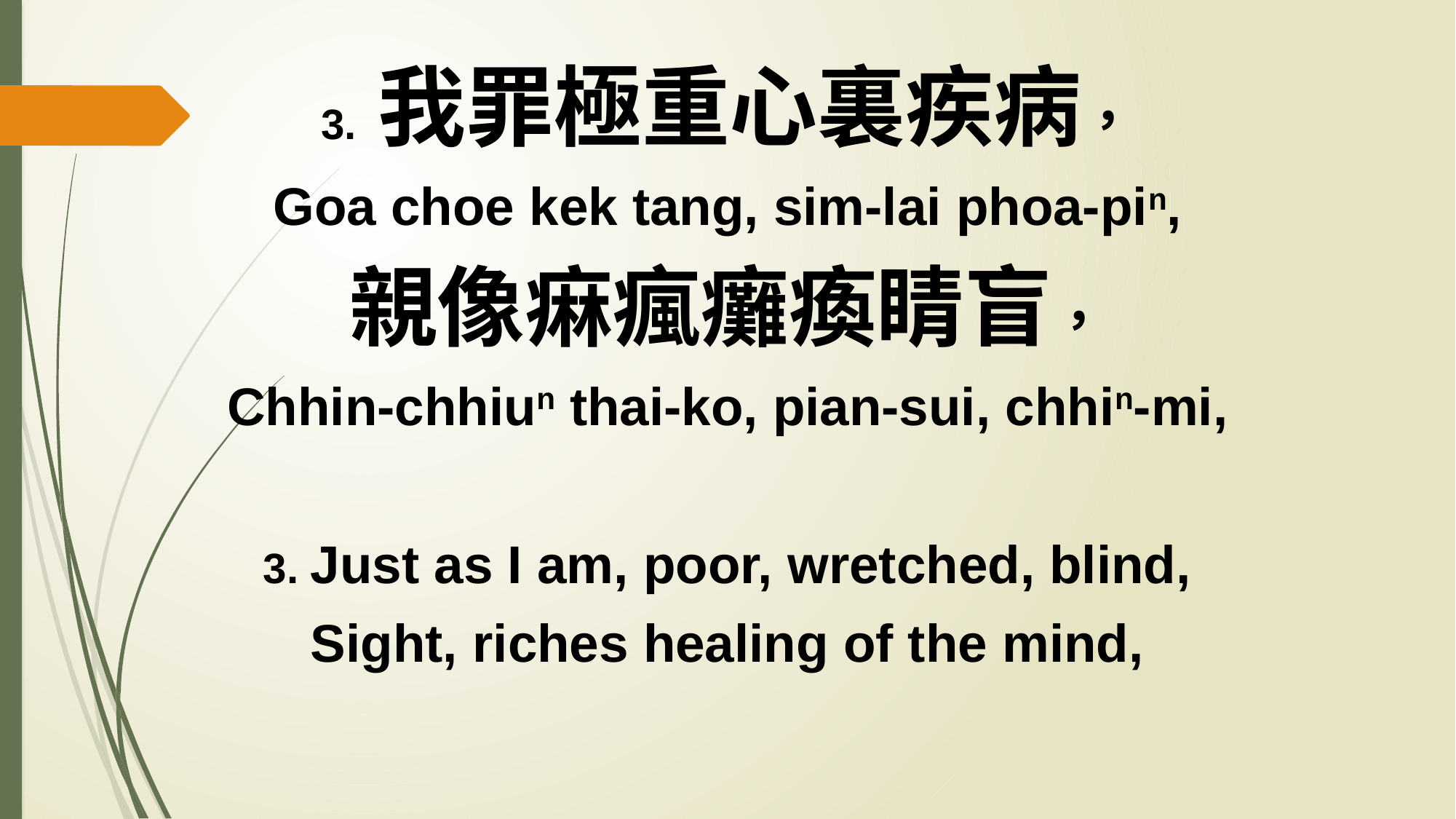

3. 我罪極重心裏疾病，
Goa choe kek tang, sim-lai phoa-pin,
親像痳瘋癱瘓睛盲，
Chhin-chhiun thai-ko, pian-sui, chhin-mi,

3. Just as I am, poor, wretched, blind,
Sight, riches healing of the mind,